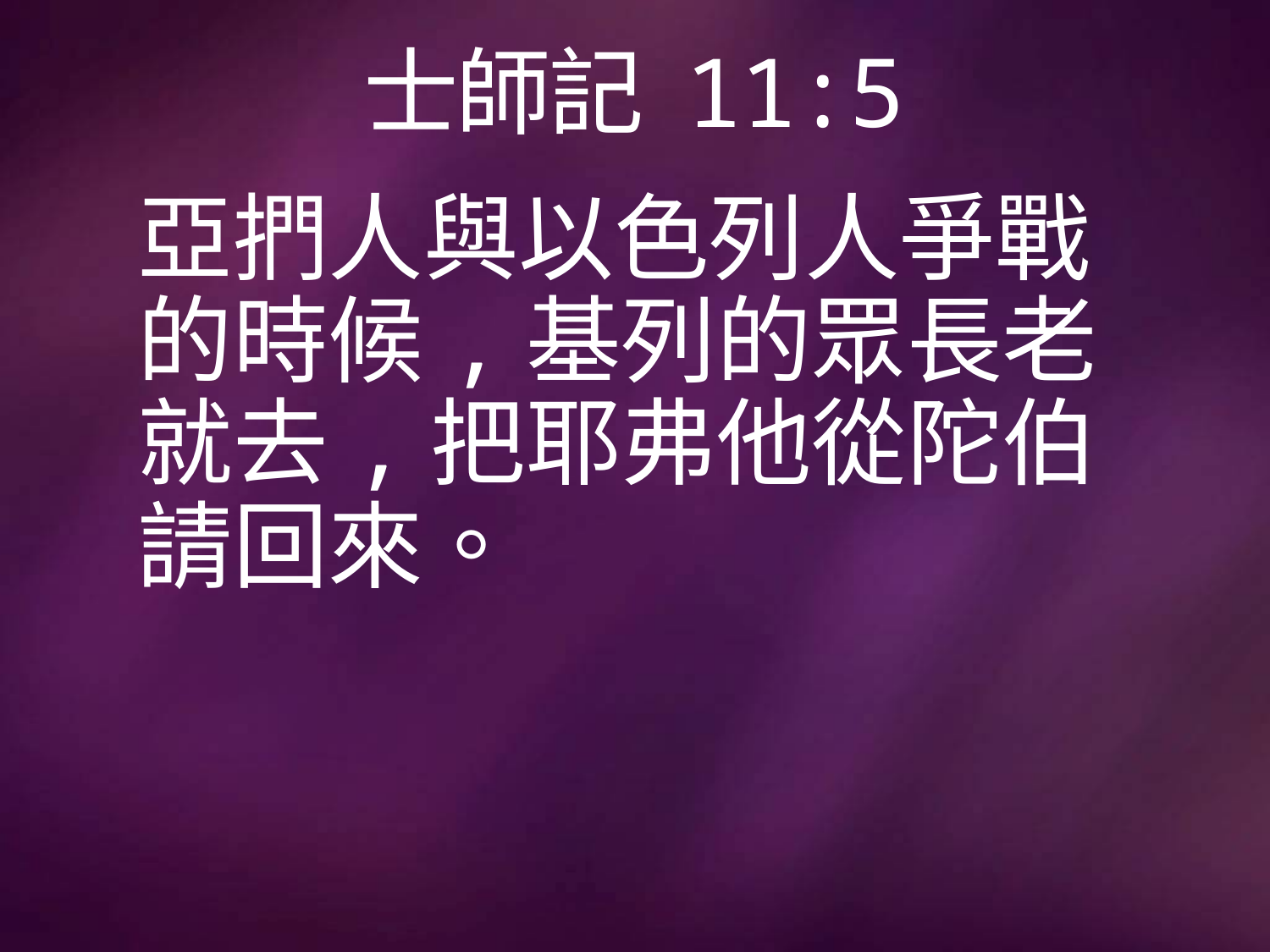

# 士師記 11:5
亞捫人與以色列人爭戰的時候,基列的眾長老就去,把耶弗他從陀伯請回來。